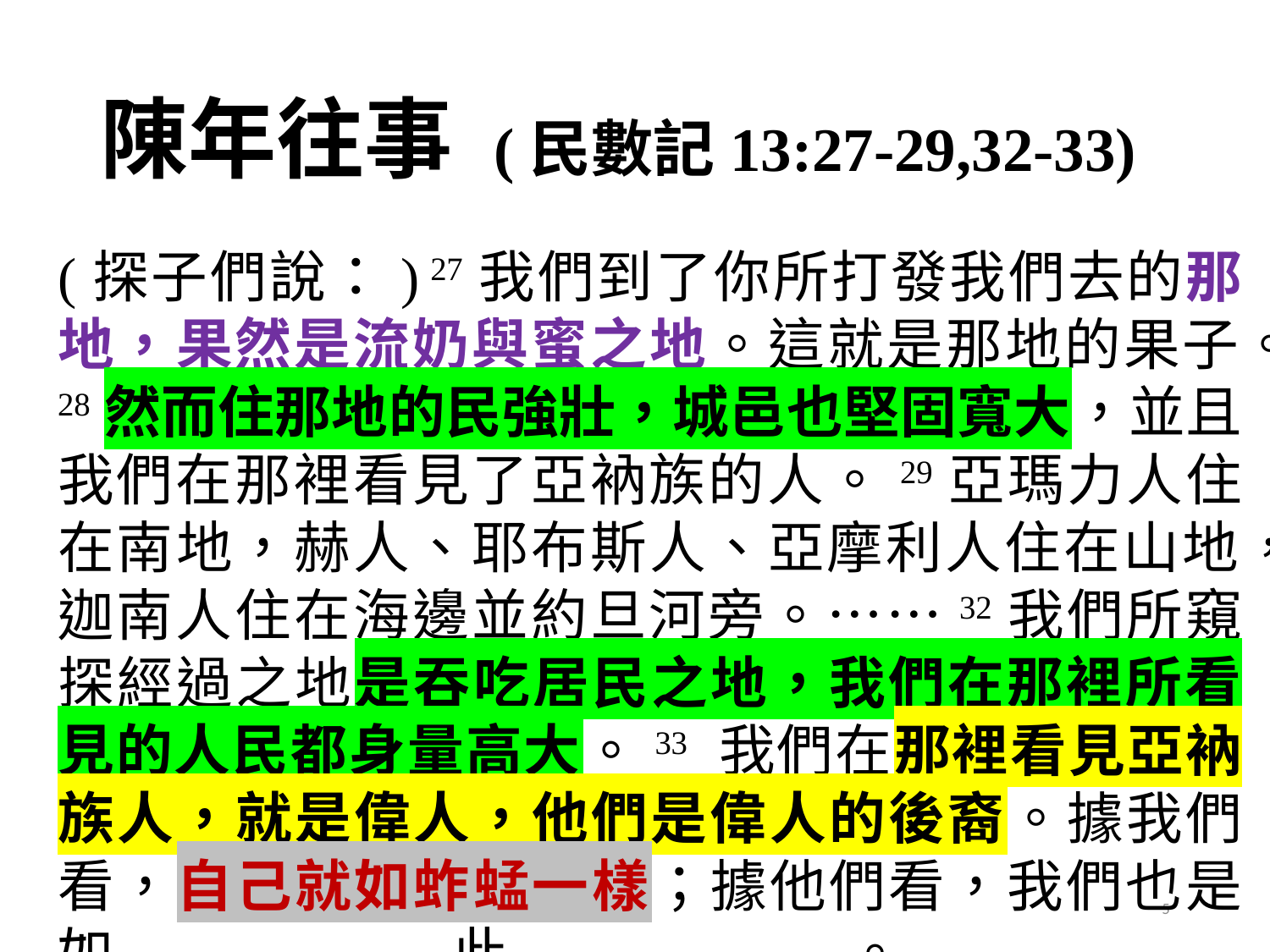

# 陳年往事 (民數記13:27-29,32-33)
(探子們說：) 27我們到了你所打發我們去的那地，果然是流奶與蜜之地。這就是那地的果子。28然而住那地的民強壯，城邑也堅固寬大，並且我們在那裡看見了亞衲族的人。29亞瑪力人住在南地，赫人、耶布斯人、亞摩利人住在山地，迦南人住在海邊並約旦河旁。……32我們所窺探經過之地是吞吃居民之地，我們在那裡所看見的人民都身量高大。33 我們在那裡看見亞衲族人，就是偉人，他們是偉人的後裔。據我們看，自己就如蚱蜢一樣；據他們看，我們也是如此。
5